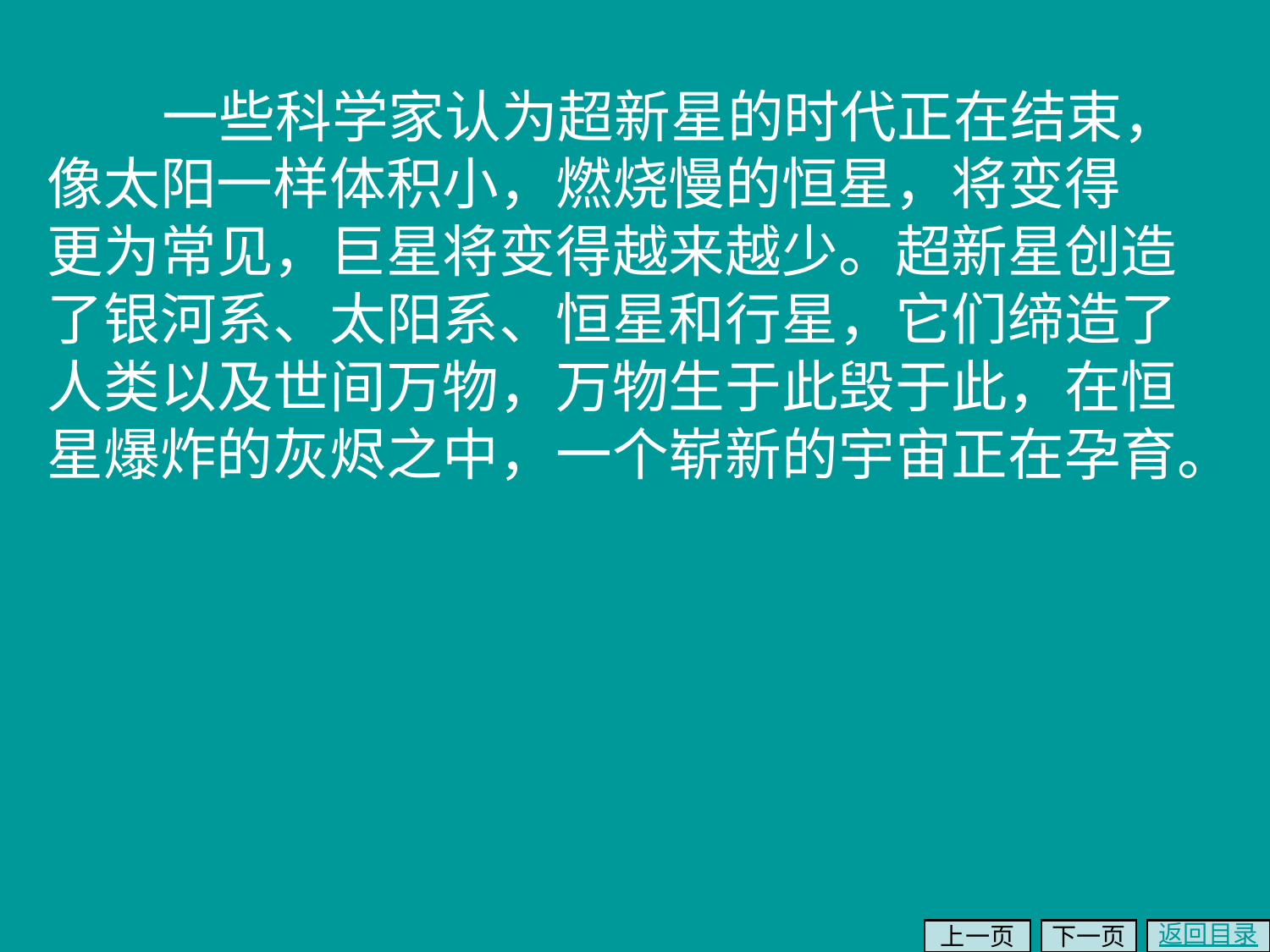

一些科学家认为超新星的时代正在结束，像太阳一样体积小，燃烧慢的恒星，将变得
更为常见，巨星将变得越来越少。超新星创造了银河系、太阳系、恒星和行星，它们缔造了人类以及世间万物，万物生于此毁于此，在恒星爆炸的灰烬之中，一个崭新的宇宙正在孕育。

上一页
下一页
返回目录